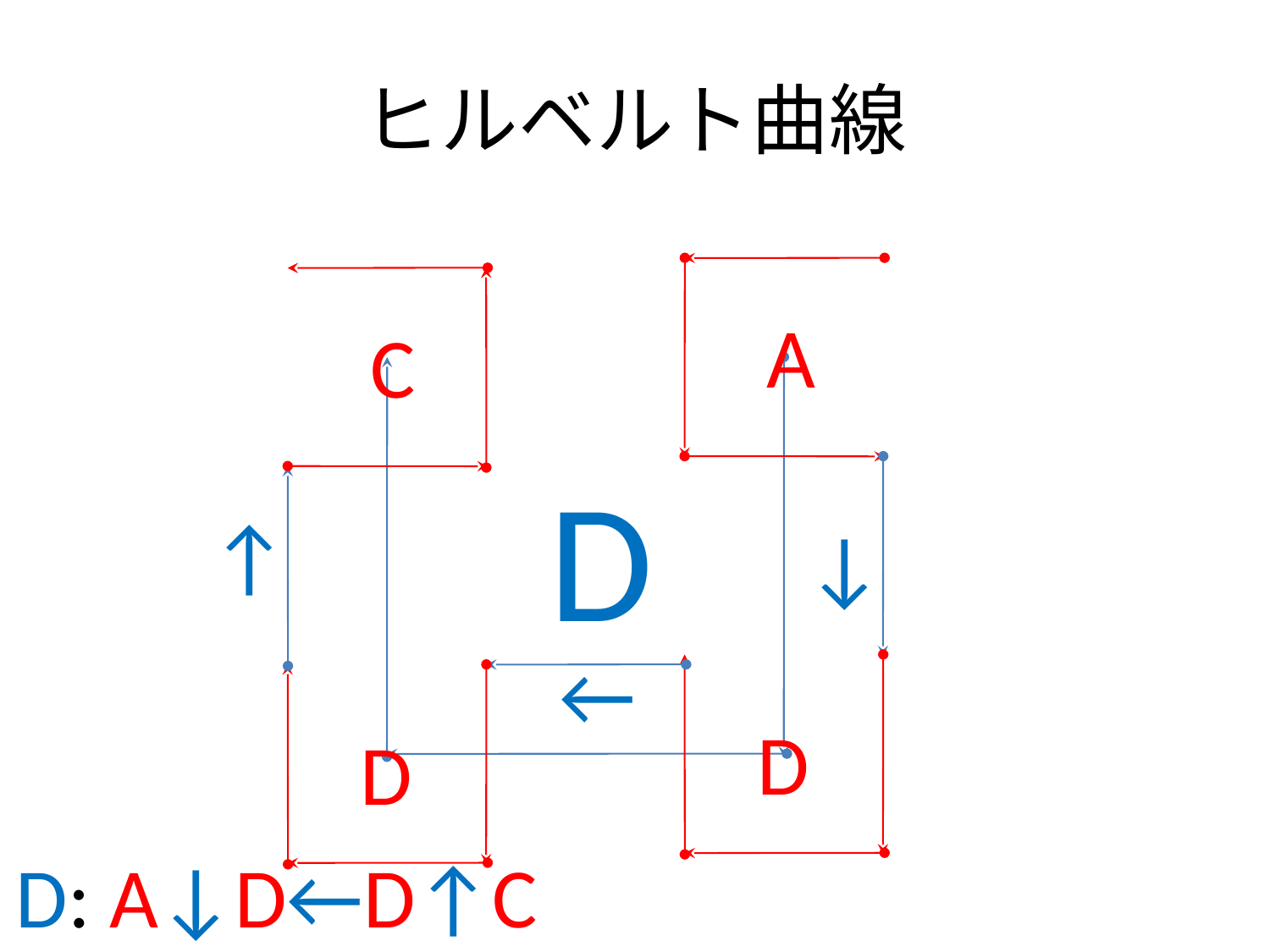

# ヒルベルト曲線
A
C
D
↑
↓
←
D
D
D: A↓D←D↑C